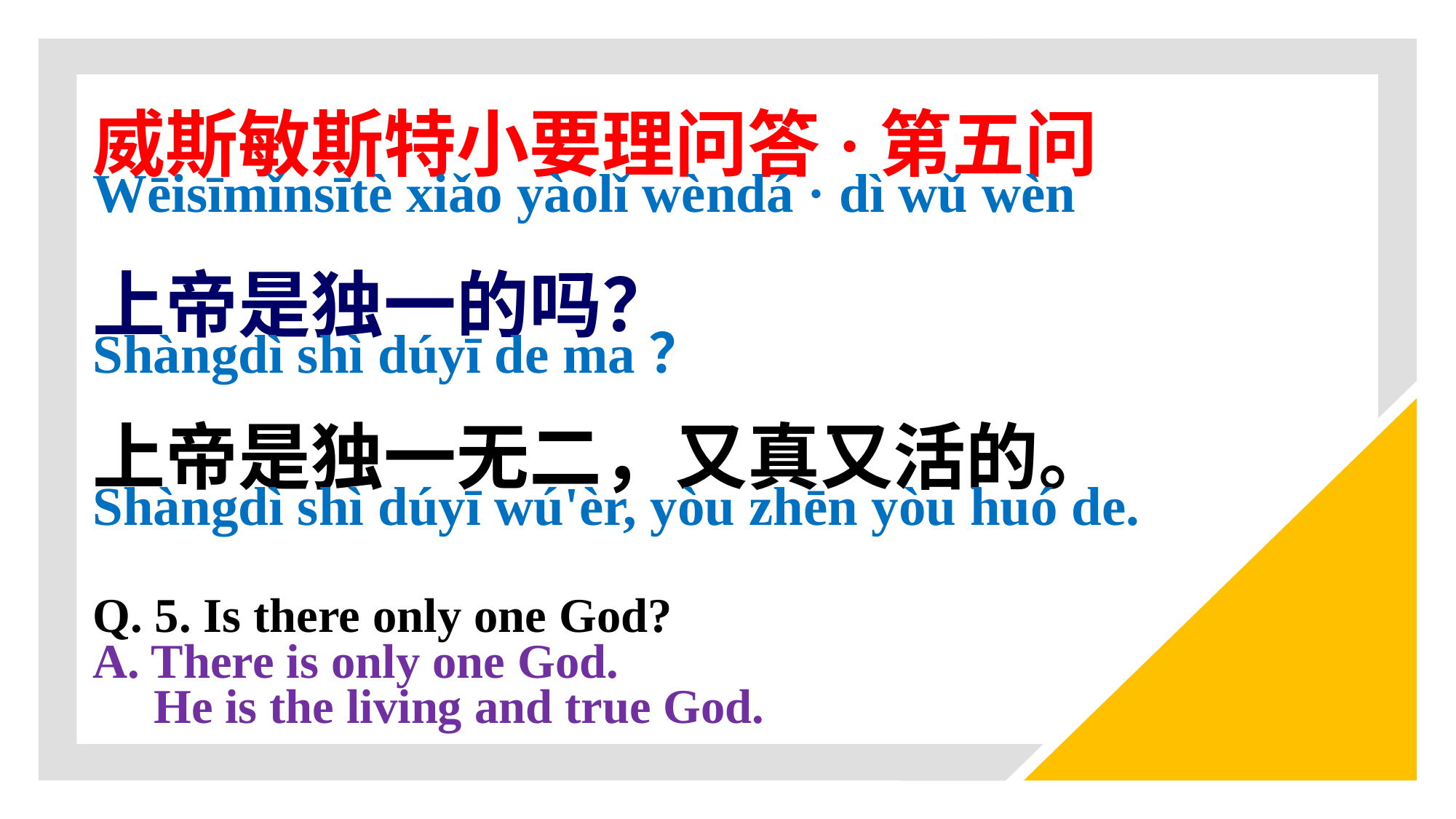

威斯敏斯特小要理问答·第五问
Wēisīmǐnsītè xiǎo yàolǐ wèndá · dì wǔ wèn

上帝是独一的吗？
Shàngdì shì dúyī de ma？

上帝是独一无二，又真又活的。
Shàngdì shì dúyī wú'èr, yòu zhēn yòu huó de.

Q. 5. Is there only one God?
A. There is only one God.
     He is the living and true God.